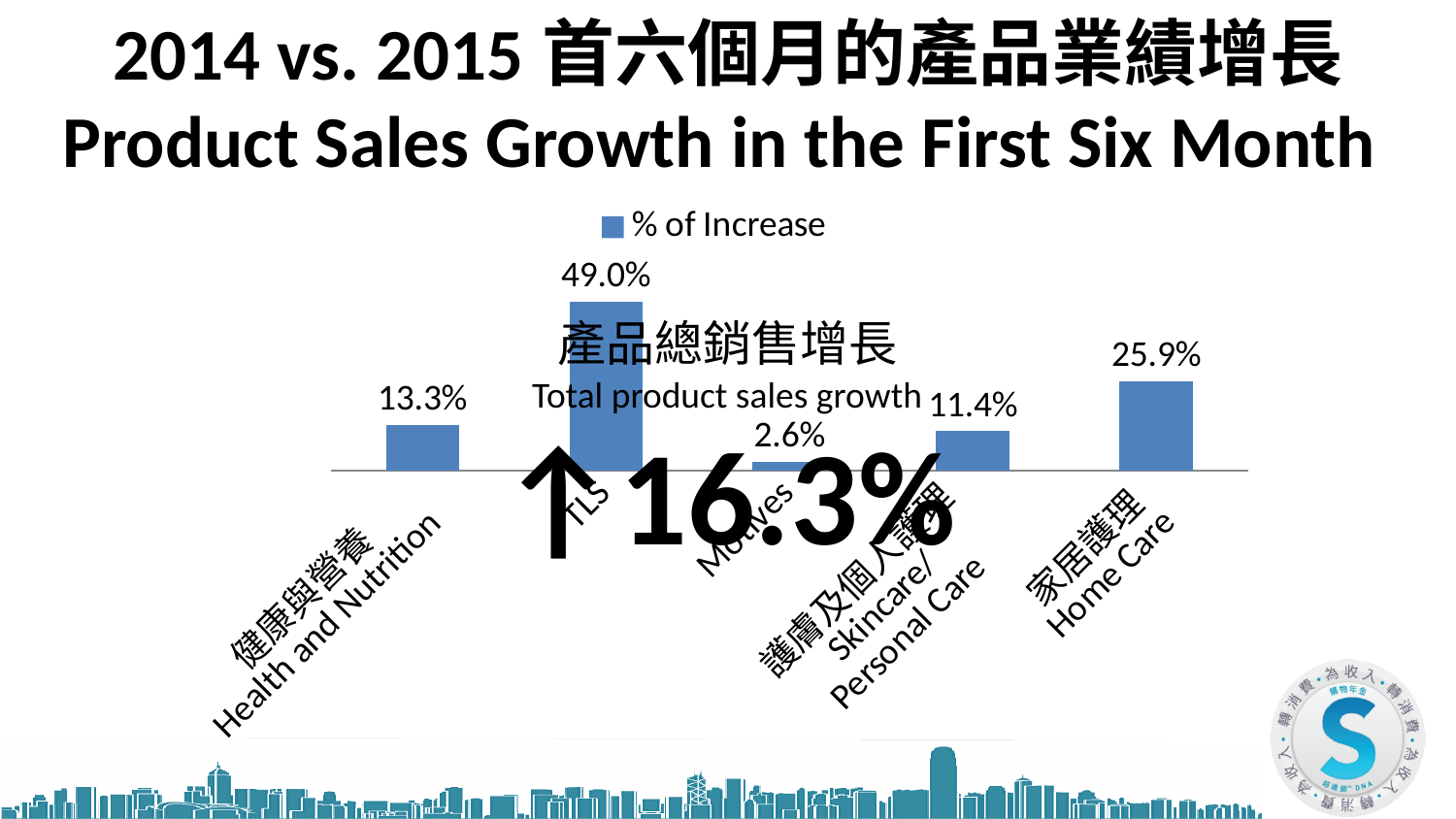

2014 vs. 2015首六個月的產品業績增長
Product Sales Growth in the First Six Month

### Chart

| Category | % of Increase |
|---|---|
| 健康與營養
Health and Nutrition | 0.133 |
| TLS | 0.49 |
| Motives | 0.026 |
| 護膚及個人護理
Skincare/
Personal Care | 0.114 |
| 家居護理
Home Care | 0.259 |
產品總銷售增長
Total product sales growth
↑16.3%